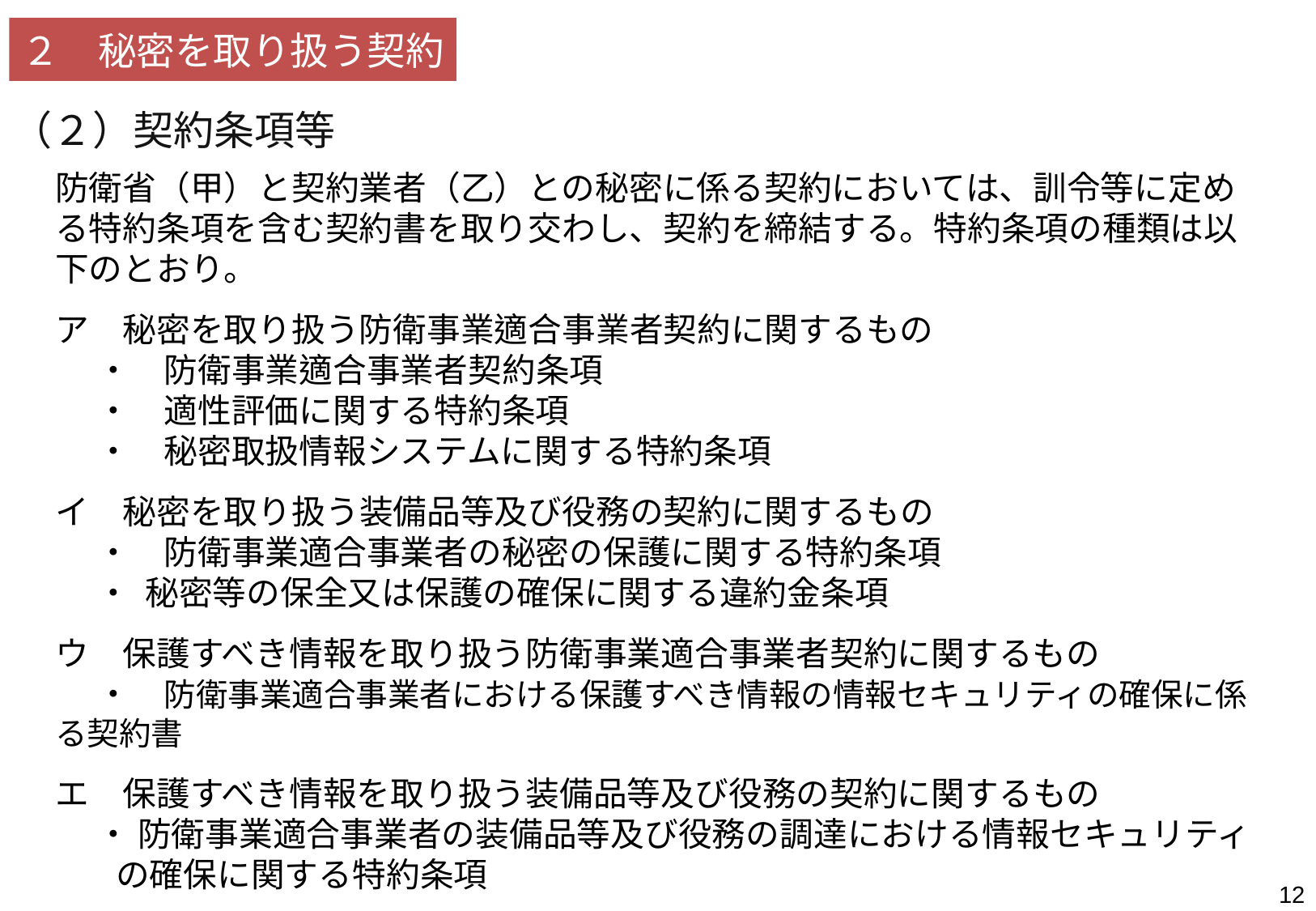

２　秘密を取り扱う契約
（２）契約条項等
防衛省（甲）と契約業者（乙）との秘密に係る契約においては、訓令等に定める特約条項を含む契約書を取り交わし、契約を締結する。特約条項の種類は以下のとおり。
ア　秘密を取り扱う防衛事業適合事業者契約に関するもの
　 ・　防衛事業適合事業者契約条項
　 ・　適性評価に関する特約条項
　 ・　秘密取扱情報システムに関する特約条項
イ　秘密を取り扱う装備品等及び役務の契約に関するもの
　 ・　防衛事業適合事業者の秘密の保護に関する特約条項
　 ・  秘密等の保全又は保護の確保に関する違約金条項
ウ　保護すべき情報を取り扱う防衛事業適合事業者契約に関するもの
　 ・　防衛事業適合事業者における保護すべき情報の情報セキュリティの確保に係る契約書
エ　保護すべき情報を取り扱う装備品等及び役務の契約に関するもの
　 ・ 防衛事業適合事業者の装備品等及び役務の調達における情報セキュリティの確保に関する特約条項
| 24 | 特別防衛秘密／特定秘密／装備品等秘密に関する法律、政令、訓令、事務次官通達その他関係規則の条文の内容、解説が記載されているか。 |
| --- | --- |
12